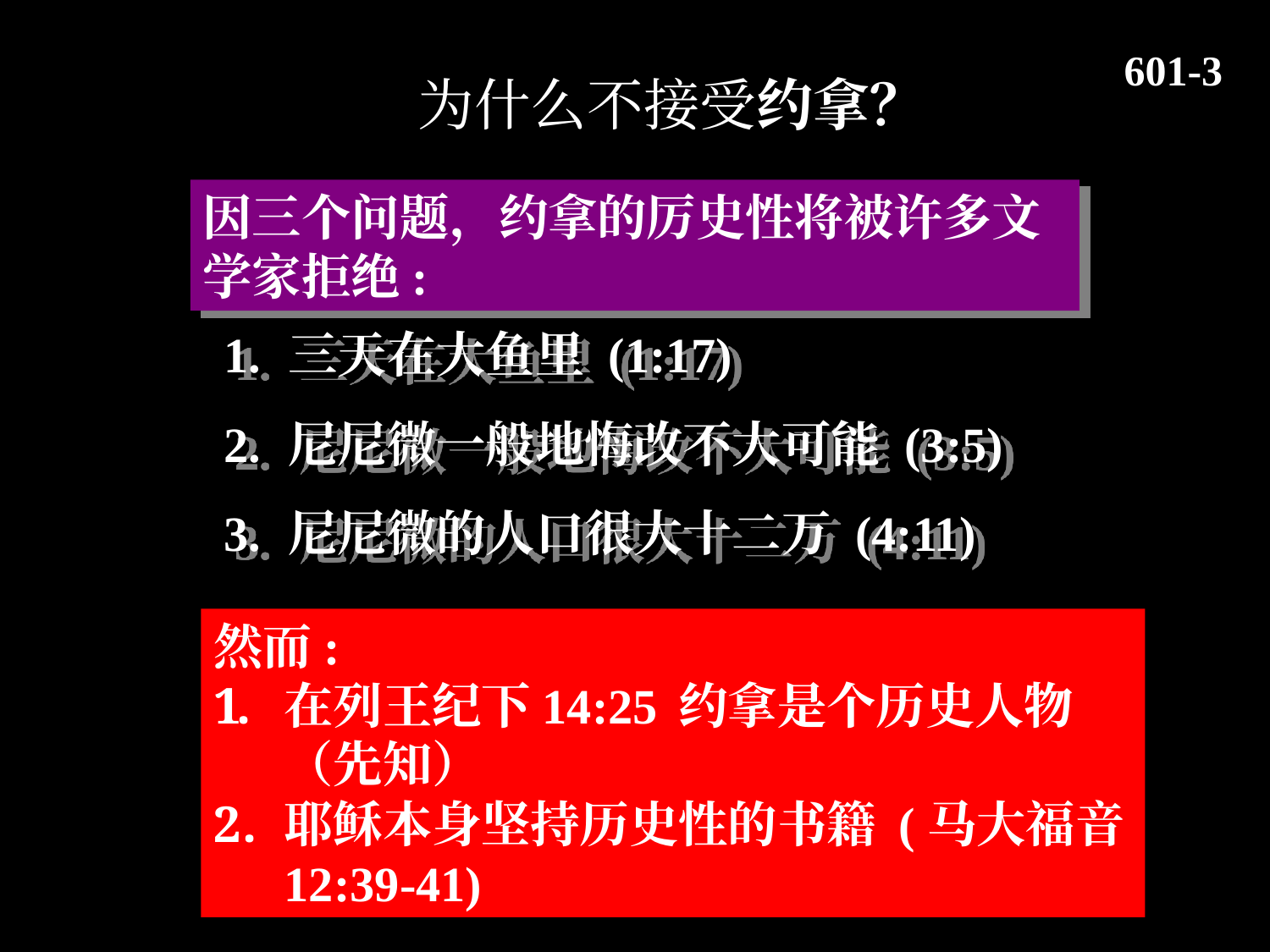

601-3
为为什么不接受约拿？？
因三个问题，约拿的厉史性将被许多文学家拒绝:
1.	三天在大鱼里 (1:17)
2.	尼尼微一般地悔改不大可能 (3:5)
3.	尼尼微的人口很大十二万 (4:11)
然而:
在列王纪下14:25 约拿是个历史人物（先知）
耶稣本身坚持历史性的书籍 (马大福音 12:39-41)